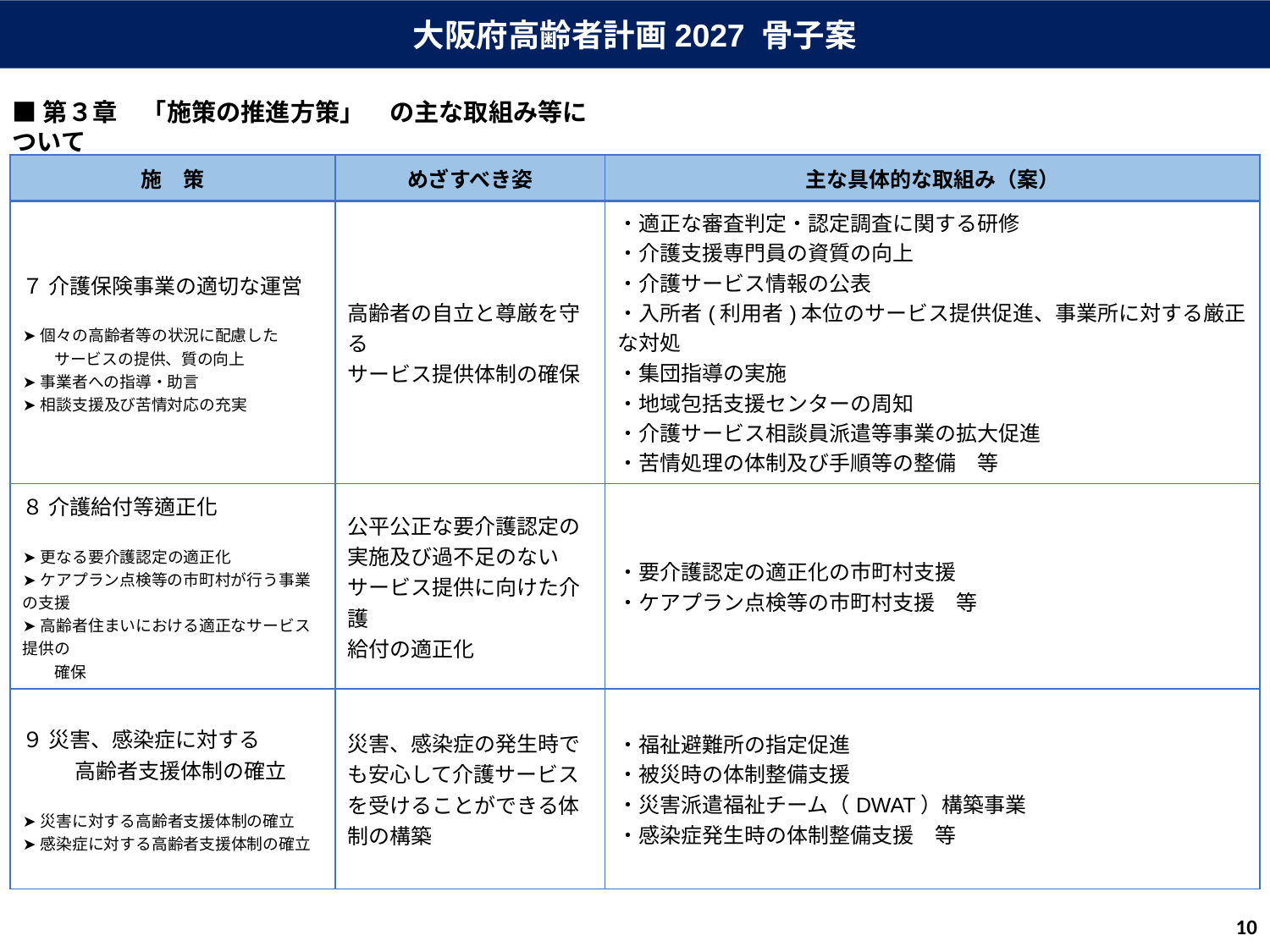

大阪府高齢者計画2027 骨子案
■第３章　「施策の推進方策」　の主な取組み等について
| 施　策 | めざすべき姿 | 主な具体的な取組み（案） |
| --- | --- | --- |
| ７ 介護保険事業の適切な運営 ➤個々の高齢者等の状況に配慮した 　　サービスの提供、質の向上 ➤事業者への指導・助言 ➤相談支援及び苦情対応の充実 | 高齢者の自立と尊厳を守る サービス提供体制の確保 | ・適正な審査判定・認定調査に関する研修 ・介護支援専門員の資質の向上 ・介護サービス情報の公表 ・入所者(利用者)本位のサービス提供促進、事業所に対する厳正な対処 ・集団指導の実施 ・地域包括支援センターの周知 ・介護サービス相談員派遣等事業の拡大促進 ・苦情処理の体制及び手順等の整備　等 |
| ８ 介護給付等適正化 ➤更なる要介護認定の適正化 ➤ケアプラン点検等の市町村が行う事業の支援 ➤高齢者住まいにおける適正なサービス提供の 　　確保 | 公平公正な要介護認定の実施及び過不足のない サービス提供に向けた介護 給付の適正化 | ・要介護認定の適正化の市町村支援 ・ケアプラン点検等の市町村支援　等 |
| ９ 災害、感染症に対する 高齢者支援体制の確立 ➤災害に対する高齢者支援体制の確立 ➤感染症に対する高齢者支援体制の確立 | 災害、感染症の発生時でも安心して介護サービスを受けることができる体制の構築 | ・福祉避難所の指定促進 ・被災時の体制整備支援 ・災害派遣福祉チーム（DWAT）構築事業 ・感染症発生時の体制整備支援　等 |
10